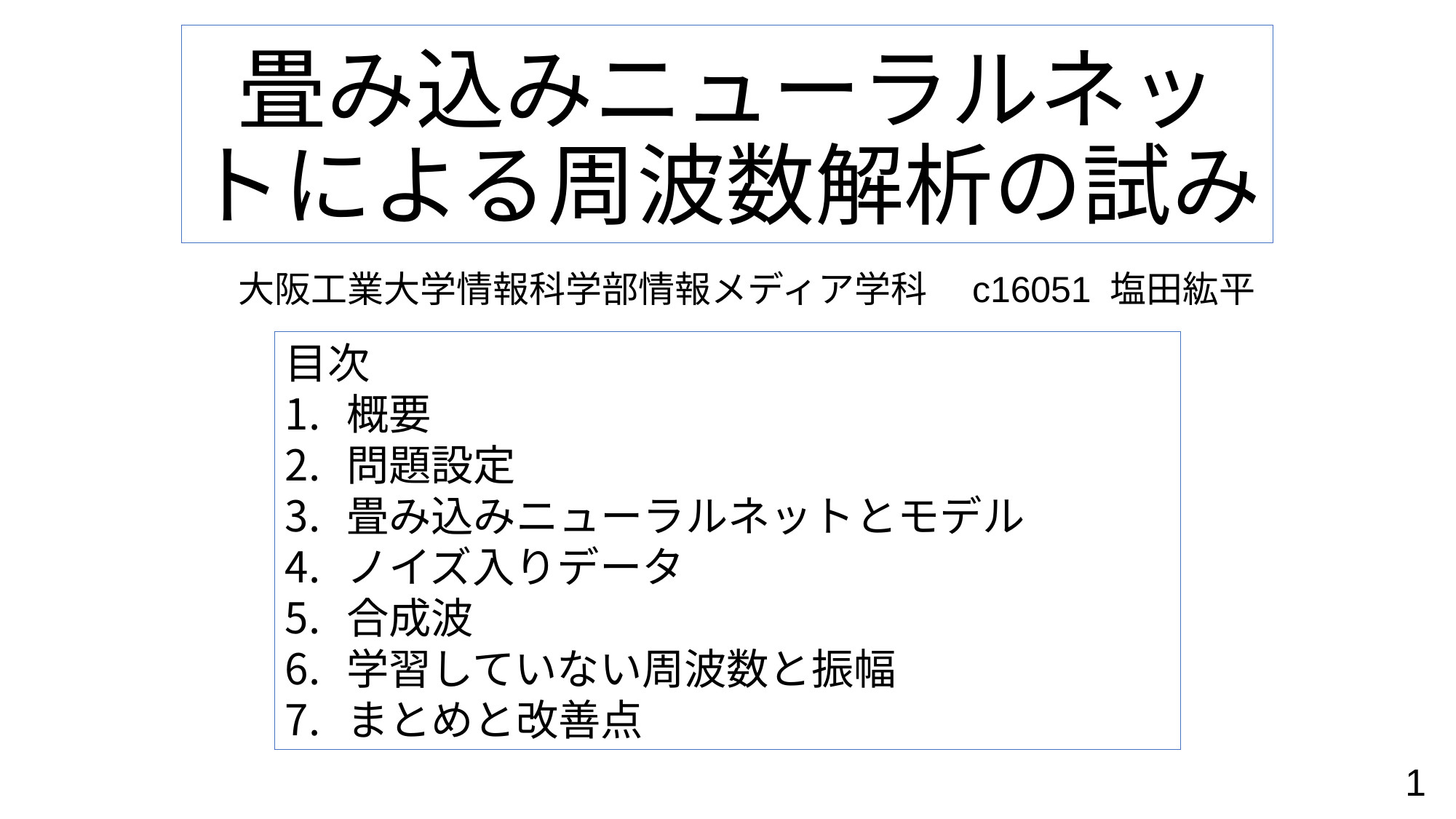

# 畳み込みニューラルネットによる周波数解析の試み
大阪工業大学情報科学部情報メディア学科　c16051 塩田紘平
目次
概要
問題設定
畳み込みニューラルネットとモデル
ノイズ入りデータ
合成波
学習していない周波数と振幅
まとめと改善点
1